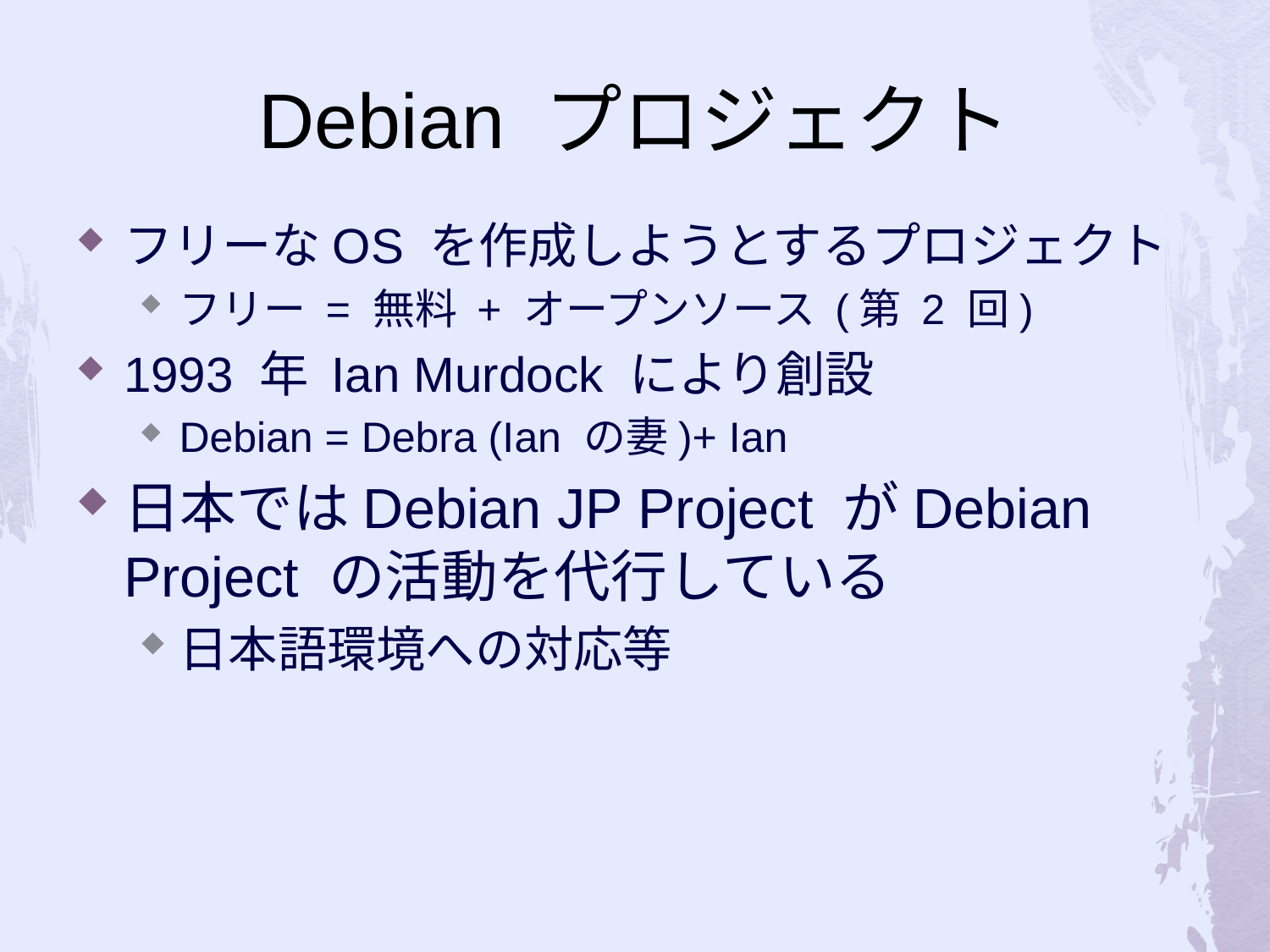

# Debian プロジェクト
フリーなOS を作成しようとするプロジェクト
フリー = 無料 + オープンソース (第 2 回)
1993 年 Ian Murdock により創設
Debian = Debra (Ian の妻)+ Ian
日本ではDebian JP Project がDebian Project の活動を代行している
日本語環境への対応等